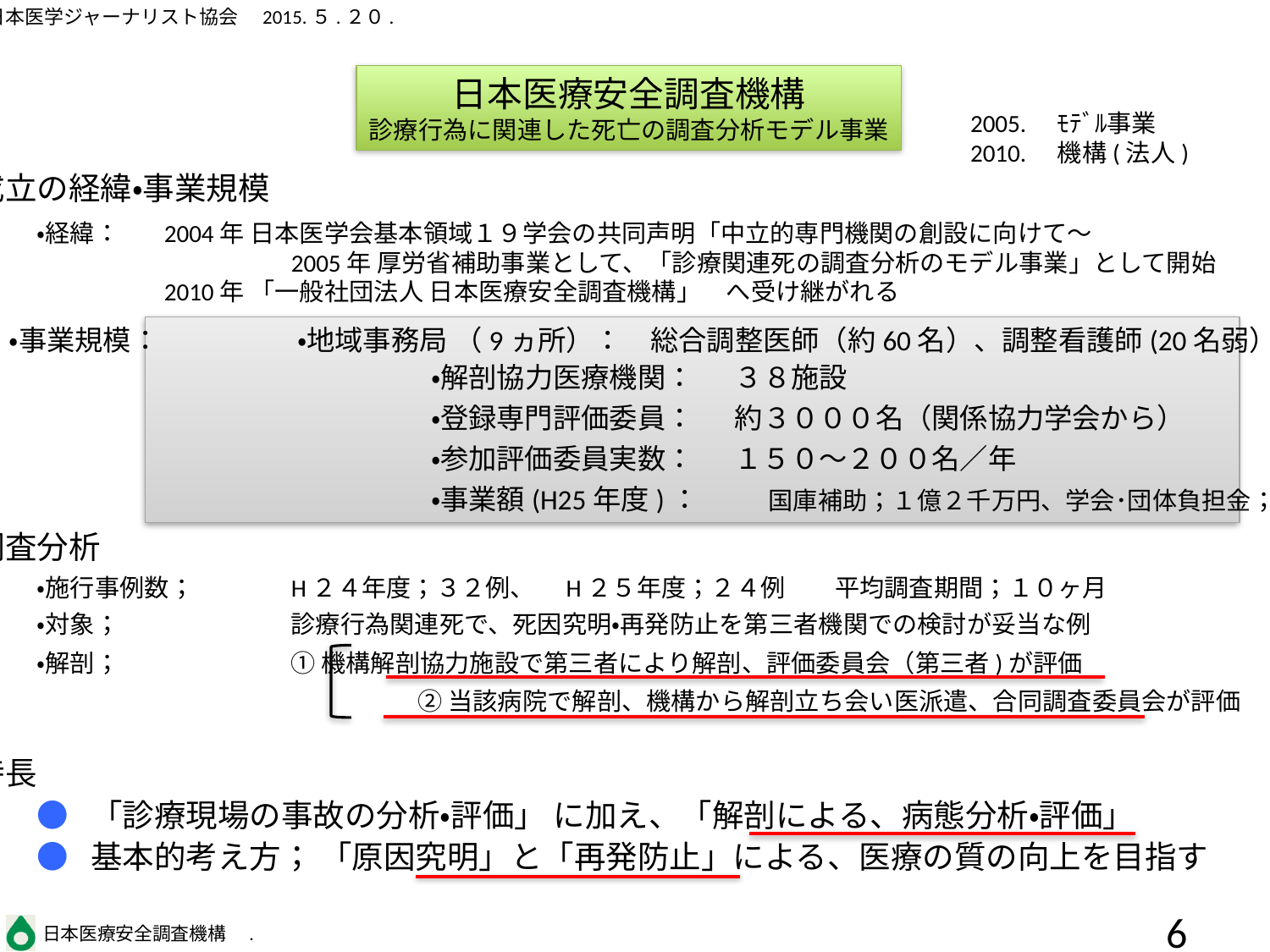

日本医療安全調査機構
診療行為に関連した死亡の調査分析モデル事業
2005.　ﾓﾃﾞﾙ事業
2010.　機構(法人)
１．成立の経緯・事業規模
	・経緯：	2004年 日本医学会基本領域１９学会の共同声明「中立的専門機関の創設に向けて〜
	　　　　　 	2005年 厚労省補助事業として、「診療関連死の調査分析のモデル事業」として開始
　　　　　　　　　 	2010年 「一般社団法人 日本医療安全調査機構」　へ受け継がれる
　　　　・事業規模：　　	 ・地域事務局 （9ヵ所）：　総合調整医師（約60名）、調整看護師(20名弱）
				 ・解剖協力医療機関：　  ３８施設
				 ・登録専門評価委員：　  約３０００名（関係協力学会から）
				 ・参加評価委員実数：　  １５０〜２００名／年
				 ・事業額(H25年度)：　　  国庫補助；１億２千万円、学会･団体負担金；５千８百万円
２．調査分析
	・施行事例数；　	H２４年度；３２例、　H２５年度；２４例　　平均調査期間；１０ヶ月
	・対象；		診療行為関連死で、死因究明・再発防止を第三者機関での検討が妥当な例
	・解剖；		① 機構解剖協力施設で第三者により解剖、評価委員会（第三者)が評価
	　　	　		② 当該病院で解剖、機構から解剖立ち会い医派遣、合同調査委員会が評価
３．特長
	●  「診療現場の事故の分析・評価」 に加え、「解剖による、病態分析・評価」
	●  基本的考え方； 「原因究明」と「再発防止」による、医療の質の向上を目指す